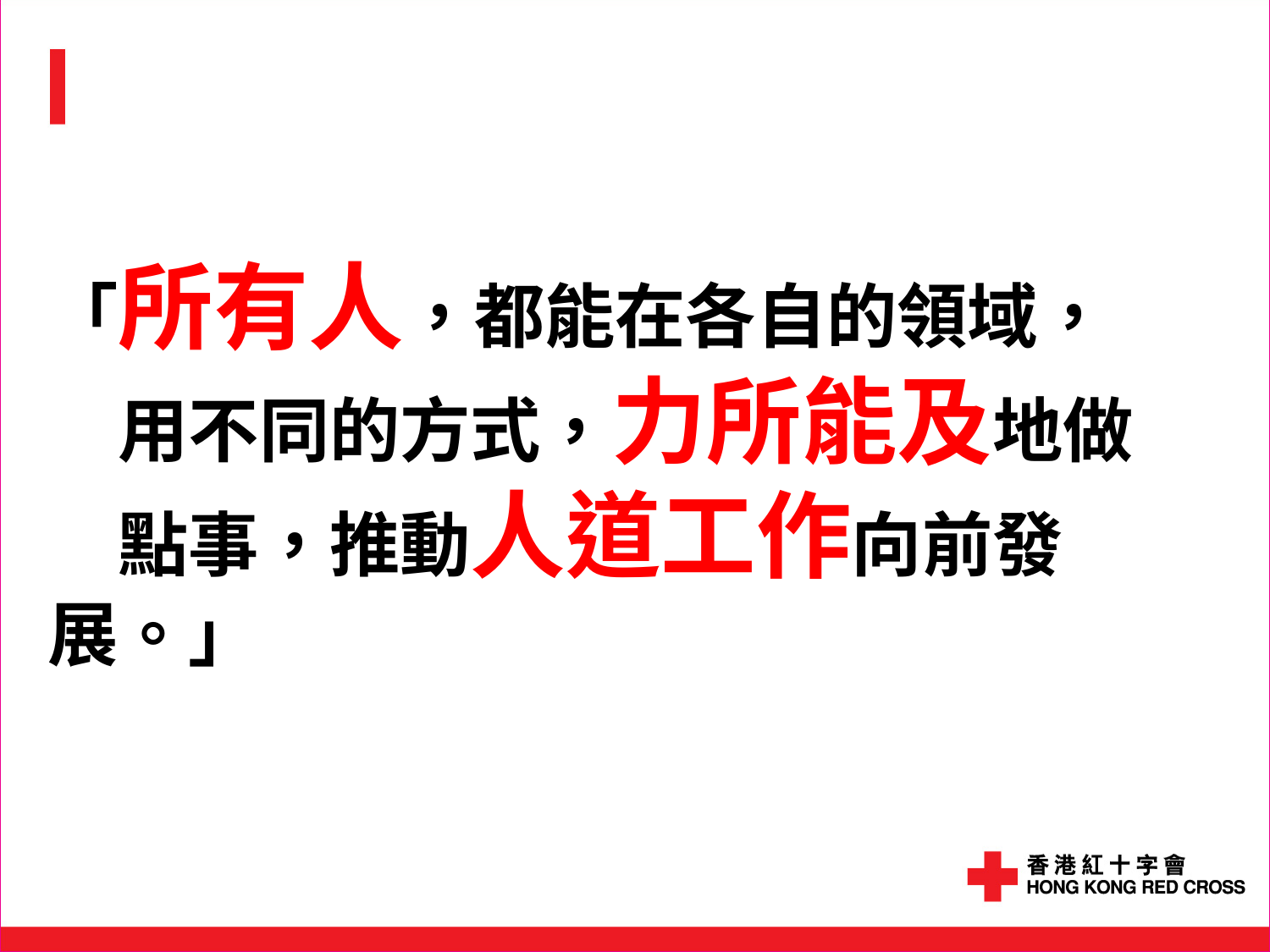

「所有人，都能在各自的領域，
　用不同的方式，力所能及地做
　點事，推動人道工作向前發展。」